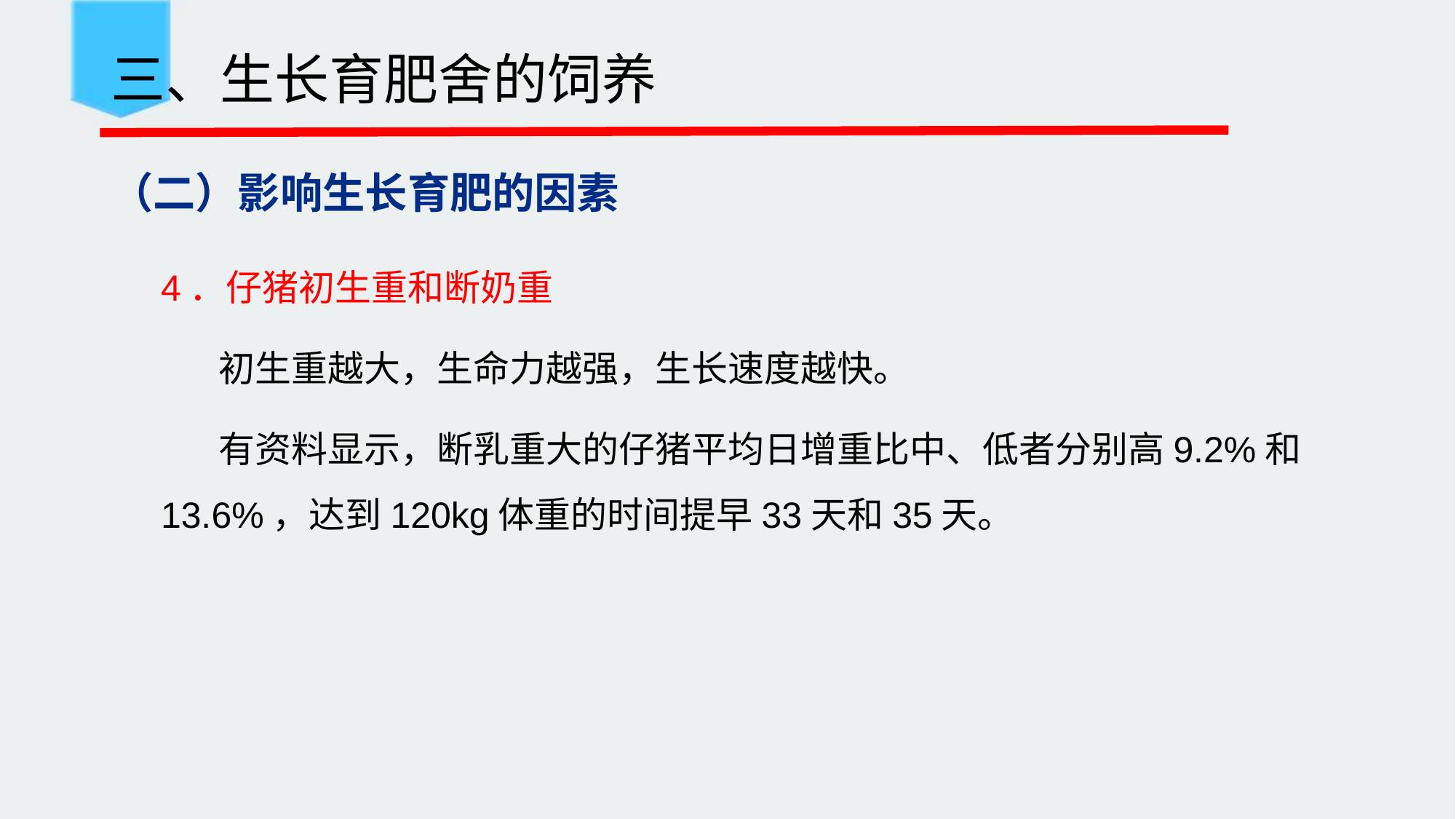

三、生长育肥舍的饲养
（二）影响生长育肥的因素
4．仔猪初生重和断奶重
      初生重越大，生命力越强，生长速度越快。
      有资料显示，断乳重大的仔猪平均日增重比中、低者分别高9.2%和13.6%，达到120kg体重的时间提早33天和35天。